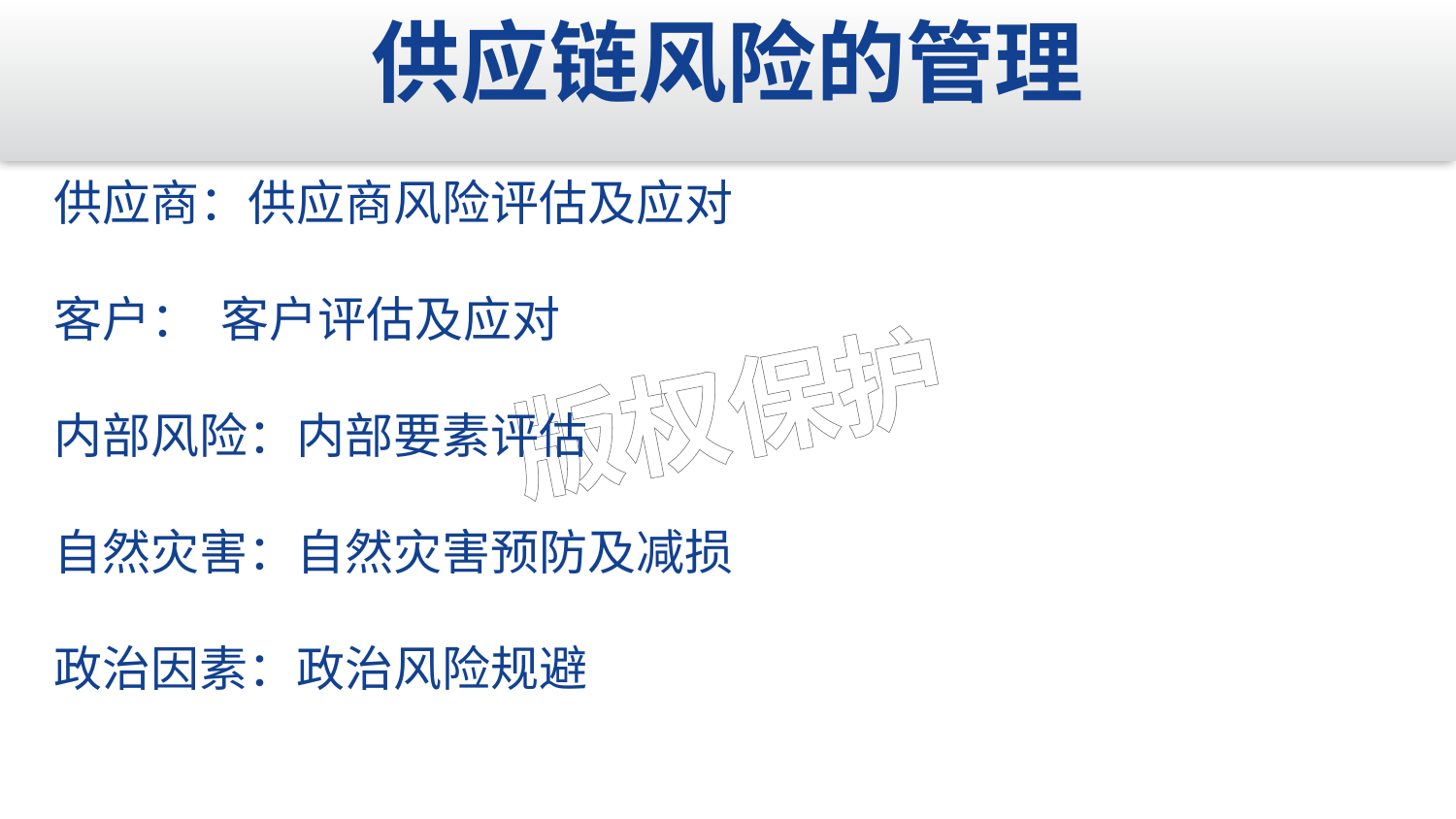

供应链风险的管理

供应商：供应商风险评估及应对

客户：  客户评估及应对

内部风险：内部要素评估

自然灾害：自然灾害预防及减损

政治因素：政治风险规避